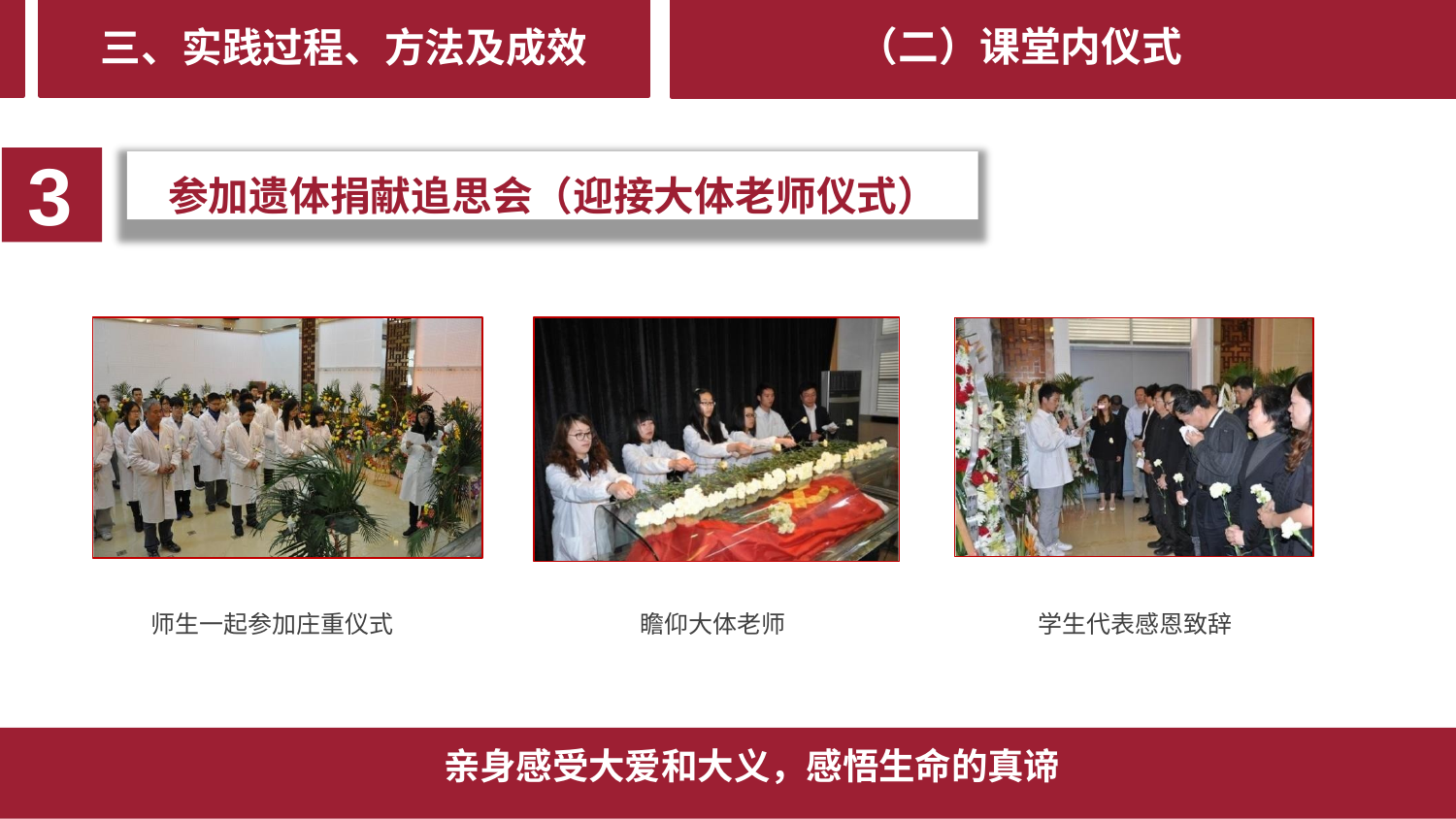

# （二）课堂内仪式
三、实践过程、方法及成效
3

参加遗体捐献追思会（迎接大体老师仪式）

师生一起参加庄重仪式
瞻仰大体老师
学生代表感恩致辞

亲身感受大爱和大义，感悟生命的真谛